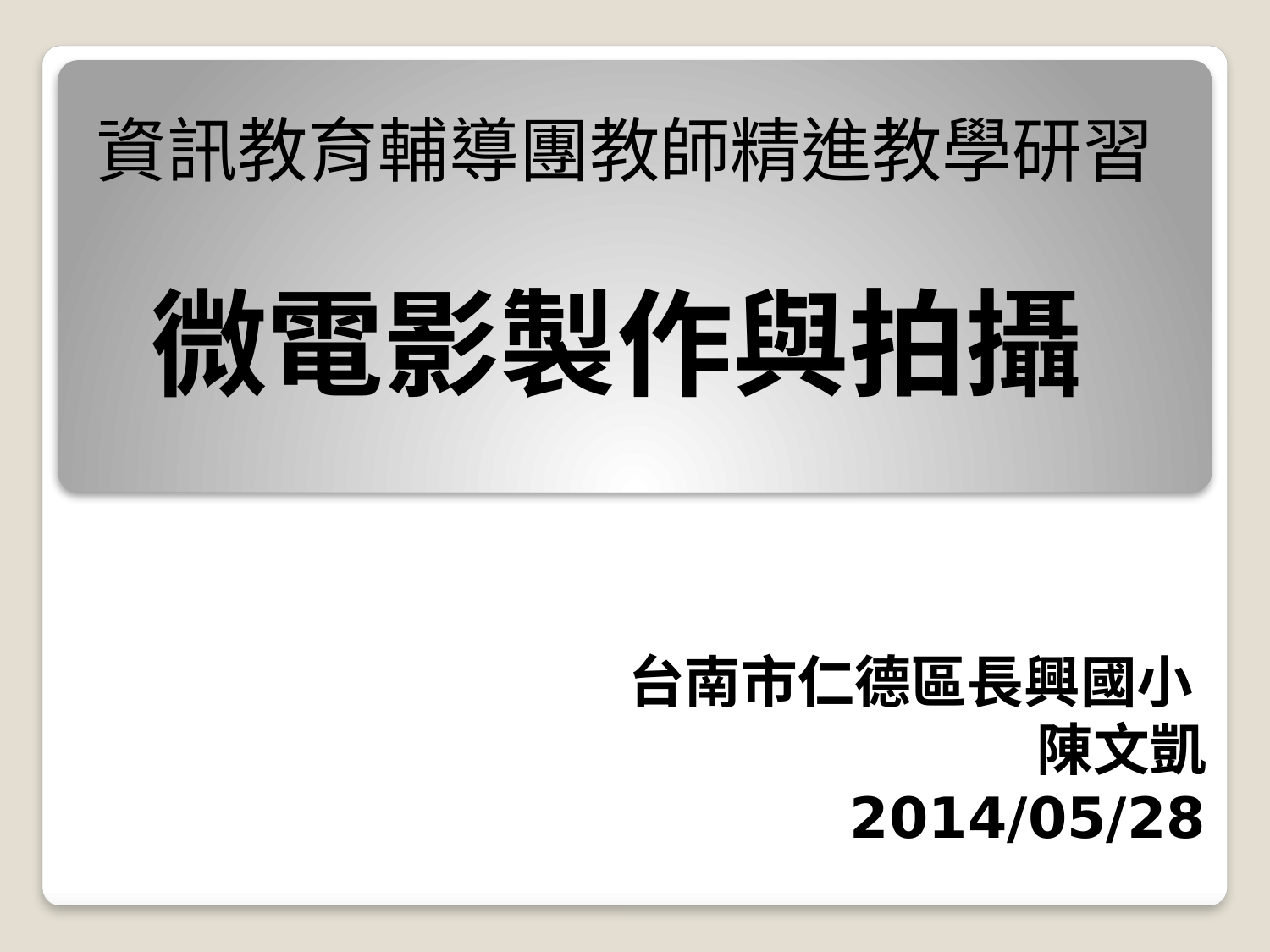

資訊教育輔導團教師精進教學研習
# 微電影製作與拍攝

台南市仁德區長興國小
陳文凱
2014/05/28